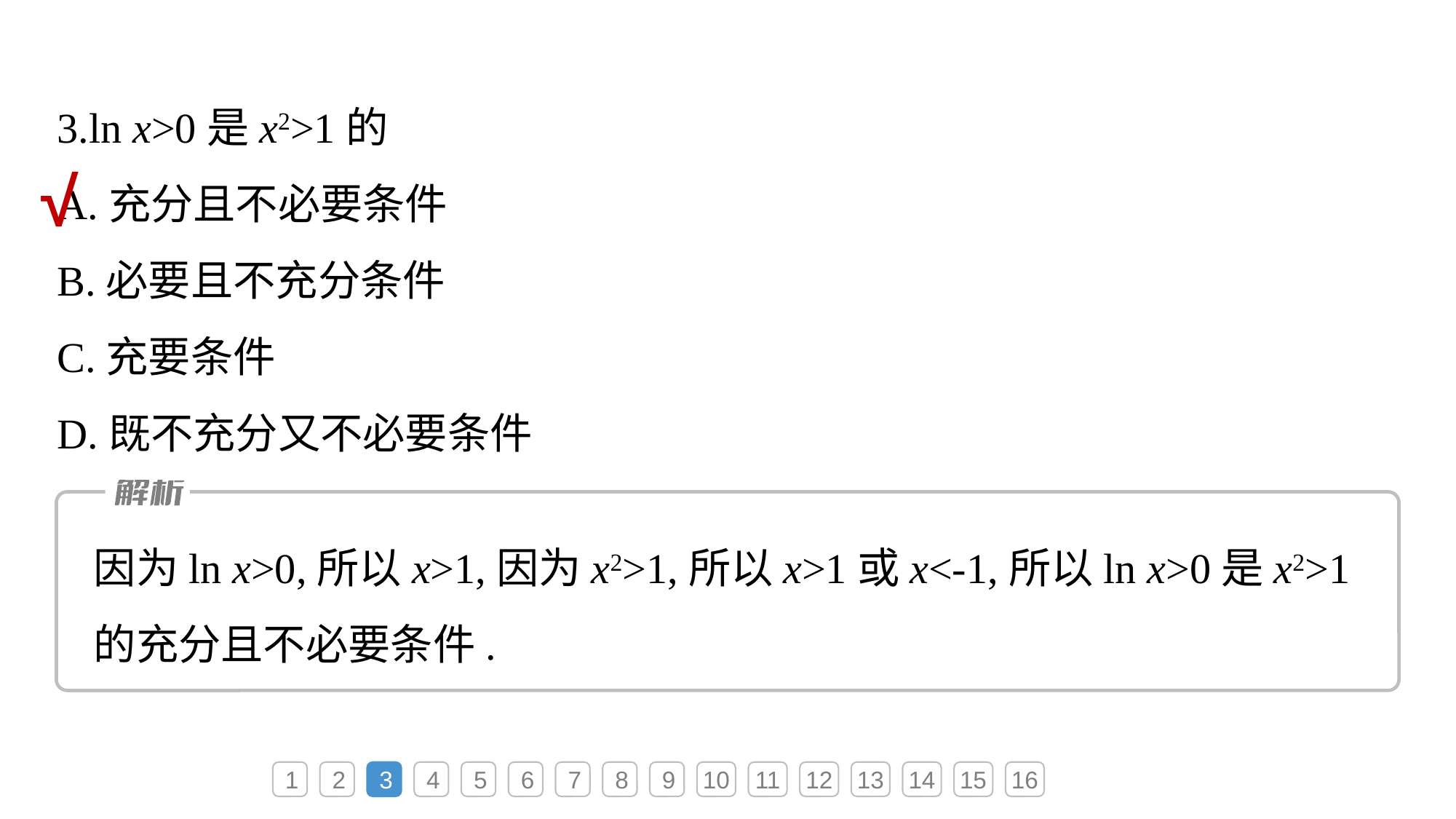

3.ln x>0是x2>1的
A.充分且不必要条件
B.必要且不充分条件
C.充要条件
D.既不充分又不必要条件
√

因为ln x>0,所以x>1,因为x2>1,所以x>1或x<-1,所以ln x>0是x2>1的充分且不必要条件.
1
2
3
4
5
6
7
8
9
10
11
12
13
14
15
16